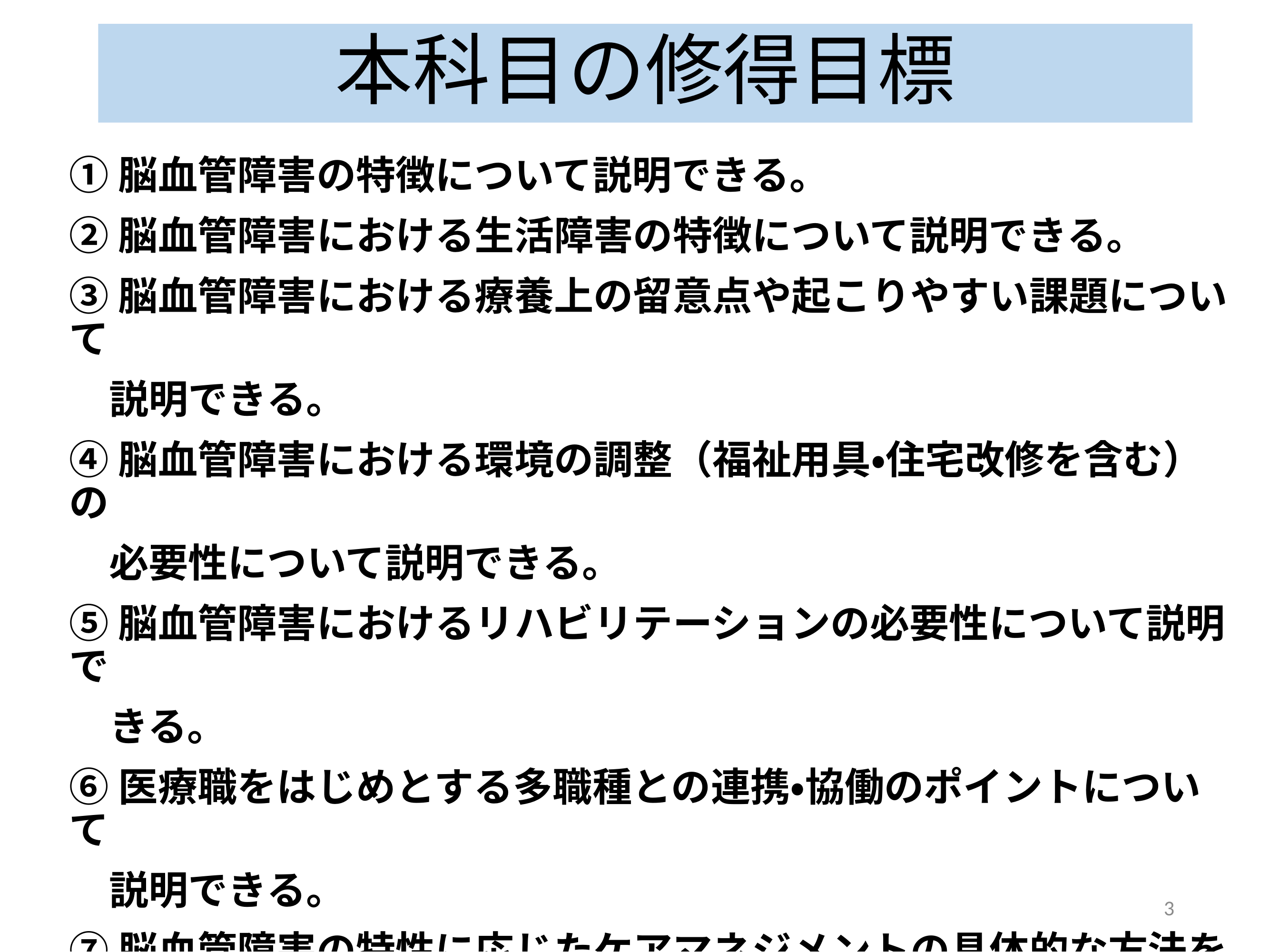

# 本科目の修得目標
①脳血管障害の特徴について説明できる。
②脳血管障害における生活障害の特徴について説明できる。
③脳血管障害における療養上の留意点や起こりやすい課題について
　説明できる。
④脳血管障害における環境の調整（福祉用具・住宅改修を含む）の
　必要性について説明できる。
⑤脳血管障害におけるリハビリテーションの必要性について説明で
　きる。
⑥医療職をはじめとする多職種との連携・協働のポイントについて
　説明できる。
⑦脳血管障害の特性に応じたケアマネジメントの具体的な方法を実
　施できる。
⑧継続学習の必要性と、具体的な学習方法を述べることができる。
3